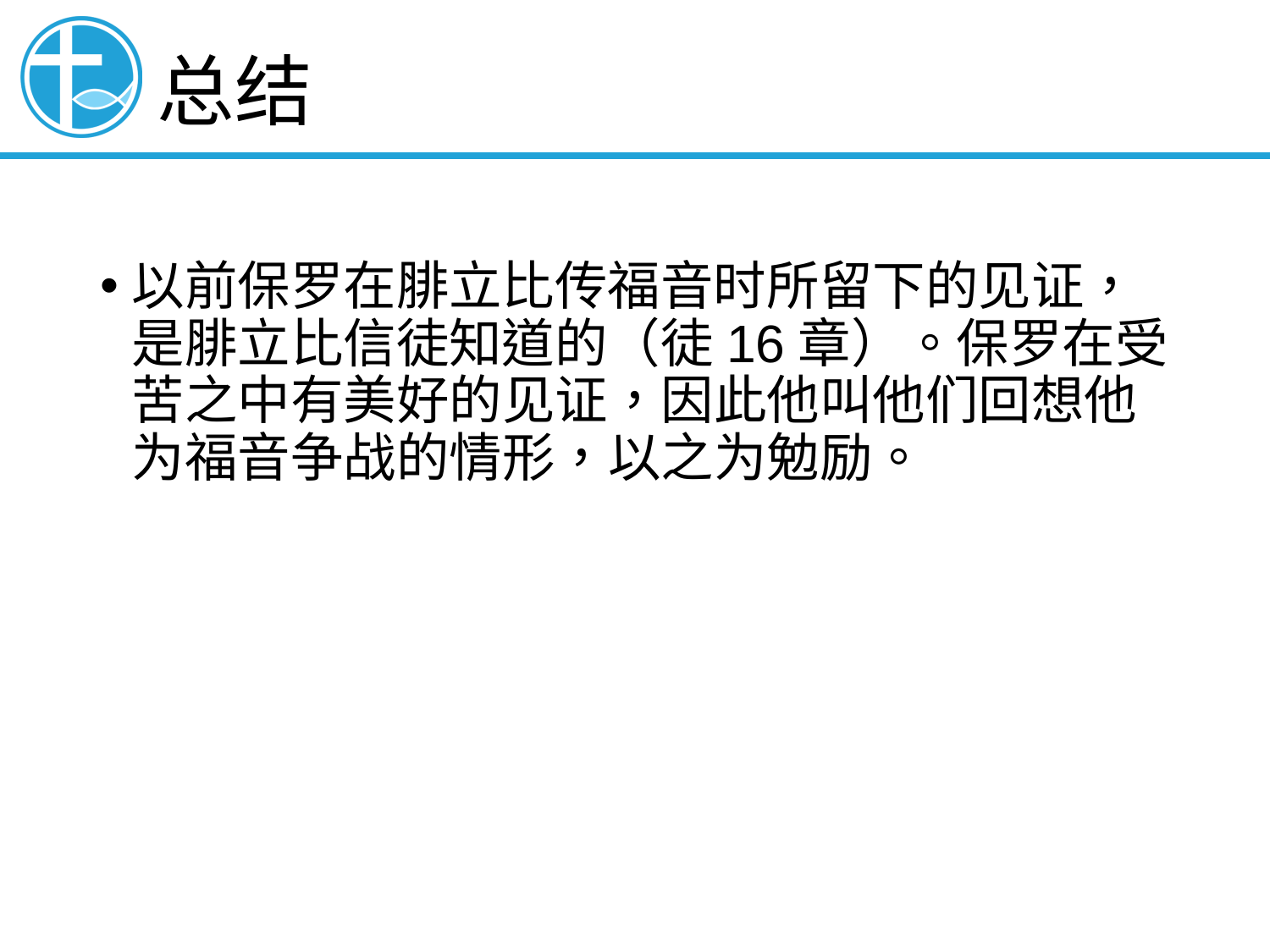

# 总结
以前保罗在腓立比传福音时所留下的见证，是腓立比信徒知道的（徒16章）。保罗在受苦之中有美好的见证，因此他叫他们回想他为福音争战的情形，以之为勉励。